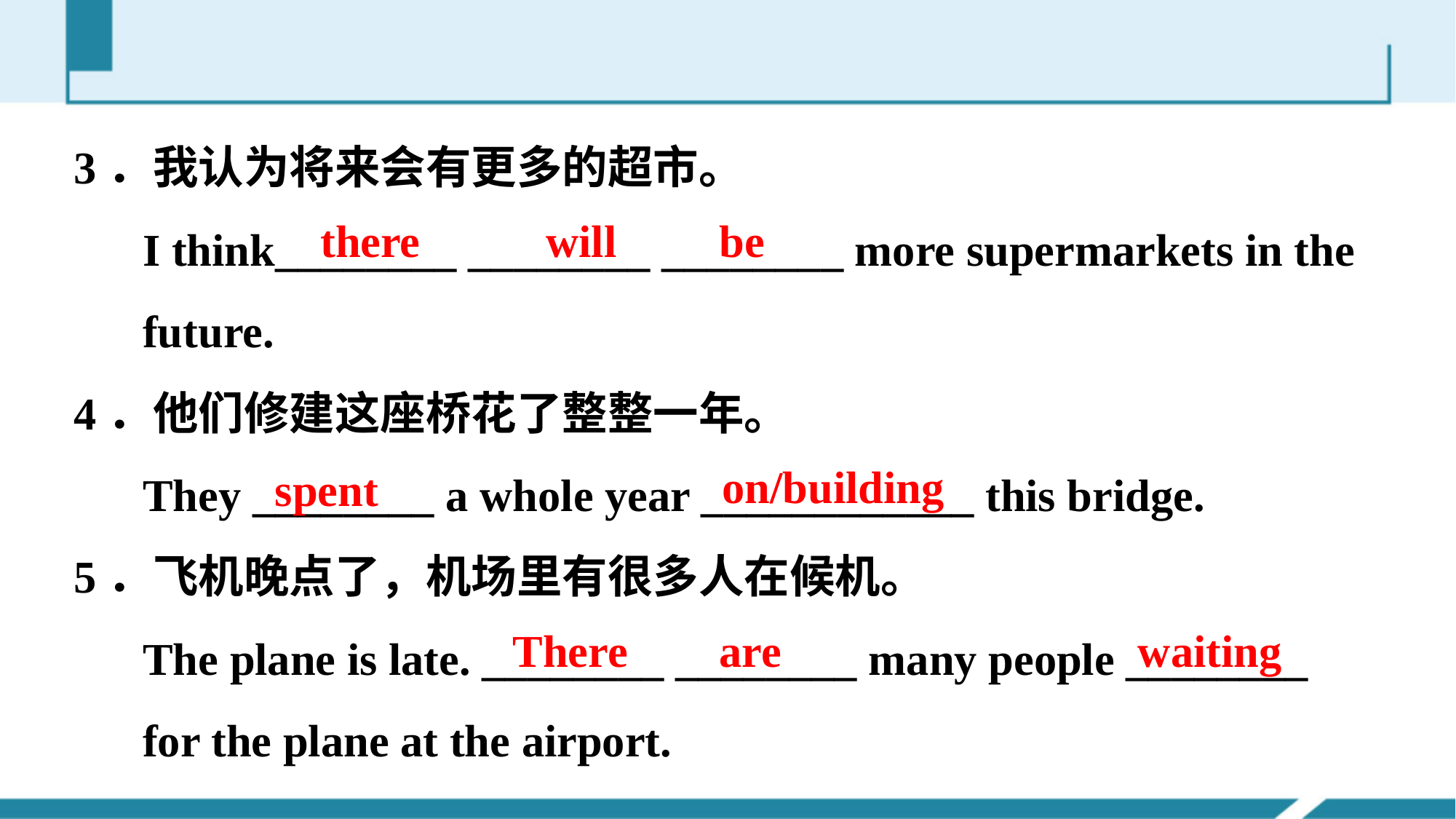

3．我认为将来会有更多的超市。
      I think________ ________ ________ more supermarkets in the
      future.
4．他们修建这座桥花了整整一年。
      They ________ a whole year ____________ this bridge.
5．飞机晚点了，机场里有很多人在候机。
      The plane is late. ________ ________ many people ________
      for the plane at the airport.
there           will         be

on/building
spent
There        are
waiting